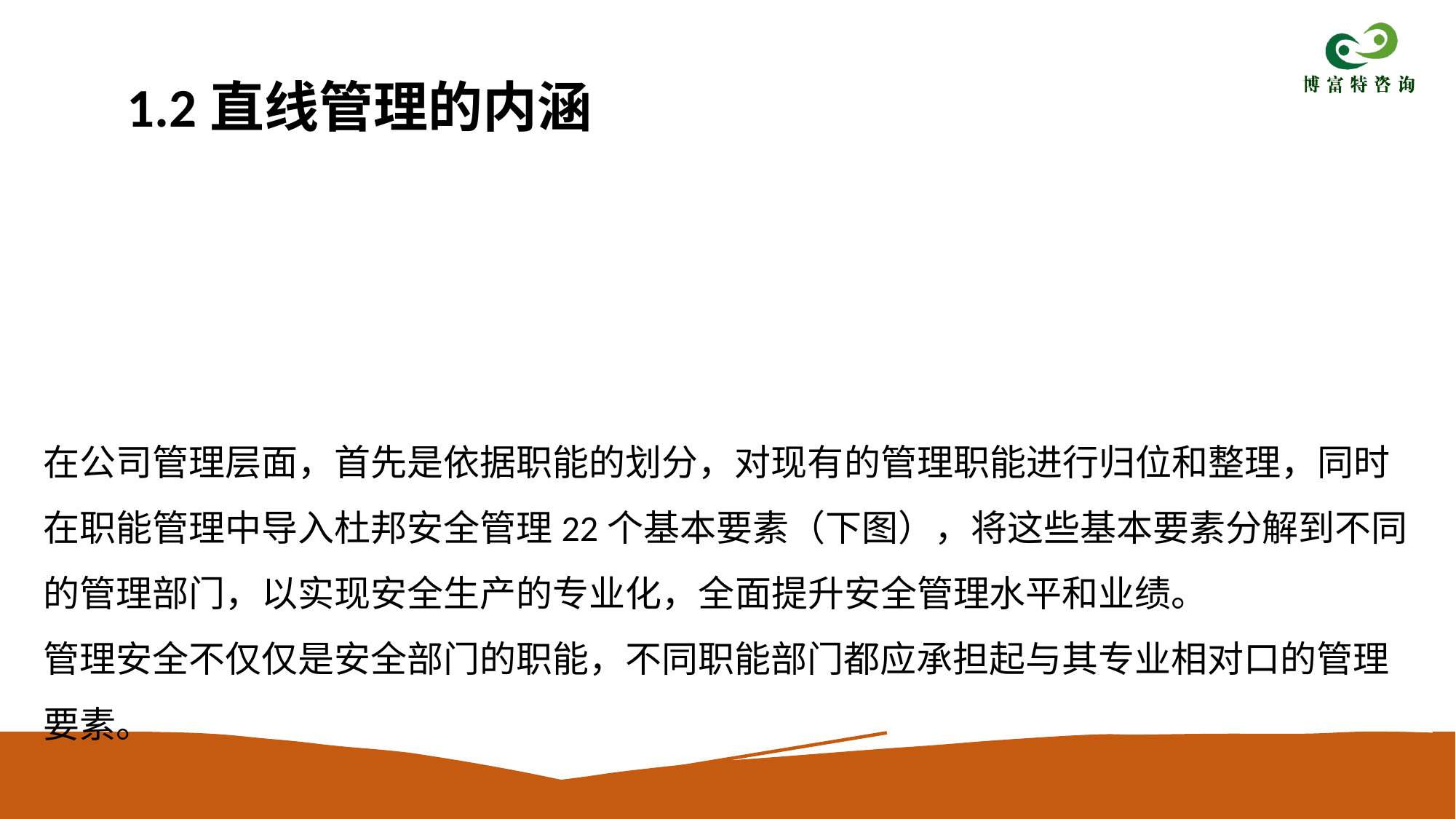

1.2直线管理的内涵
# 在公司管理层面，首先是依据职能的划分，对现有的管理职能进行归位和整理，同时在职能管理中导入杜邦安全管理22个基本要素（下图），将这些基本要素分解到不同的管理部门，以实现安全生产的专业化，全面提升安全管理水平和业绩。
管理安全不仅仅是安全部门的职能，不同职能部门都应承担起与其专业相对口的管理要素。